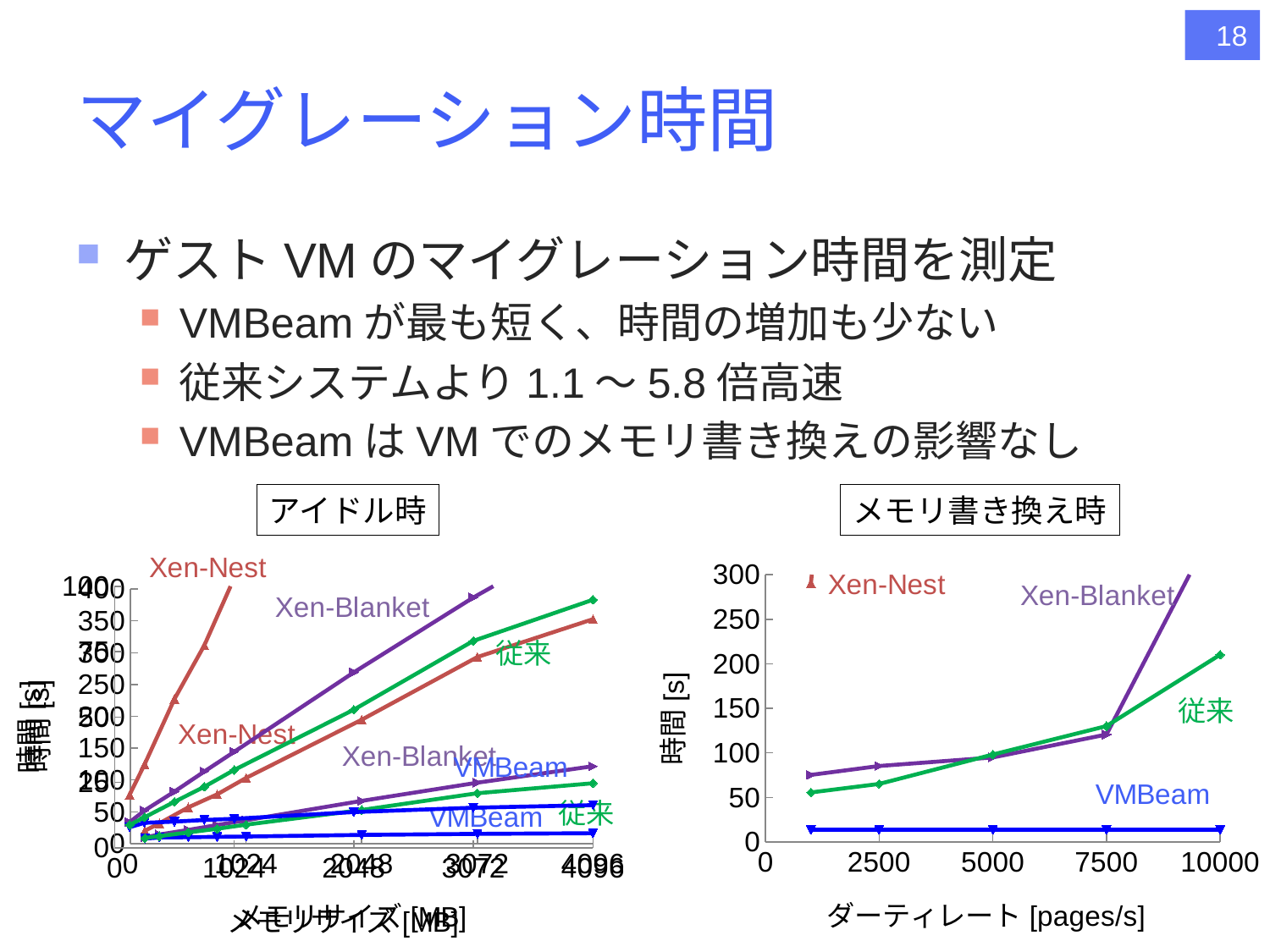

18
# マイグレーション時間
ゲストVMのマイグレーション時間を測定
VMBeamが最も短く、時間の増加も少ない
従来システムより1.1～5.8倍高速
VMBeamはVMでのメモリ書き換えの影響なし
アイドル時
メモリ書き換え時

### Chart

| Category | 従来 | VMBeam | Xen-Nest | Xen-Blanket |
|---|---|---|---|---|

### Chart

| Category | 従来 | VMBeam | Xen-Nest | Xen-Blanket |
|---|---|---|---|---|

### Chart

| Category | 従来 | VMBeam | Xen-Nest | Xen-Blanket |
|---|---|---|---|---|